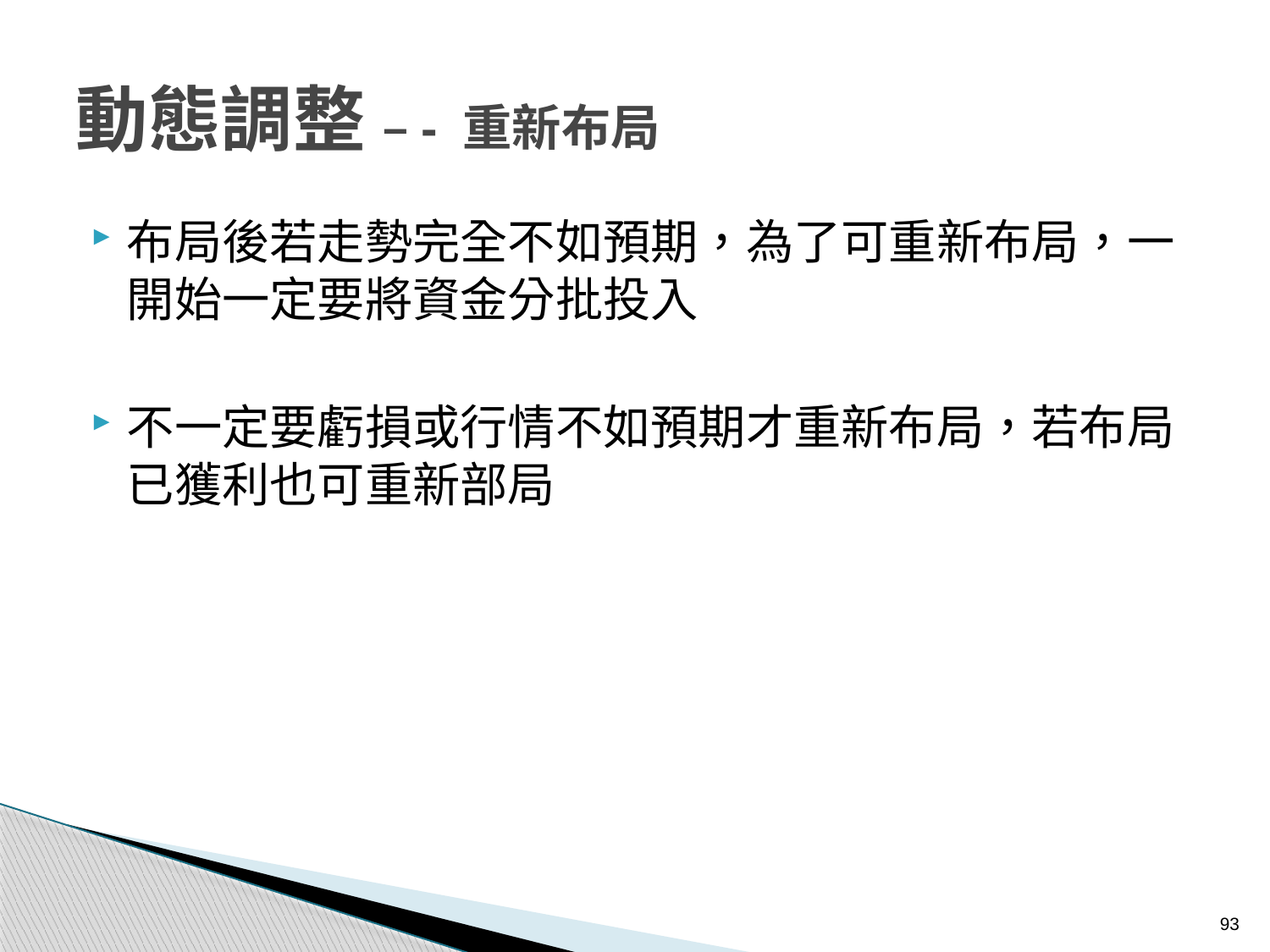

# 動態調整 –- 重新布局
布局後若走勢完全不如預期，為了可重新布局，一開始一定要將資金分批投入

不一定要虧損或行情不如預期才重新布局，若布局已獲利也可重新部局
93